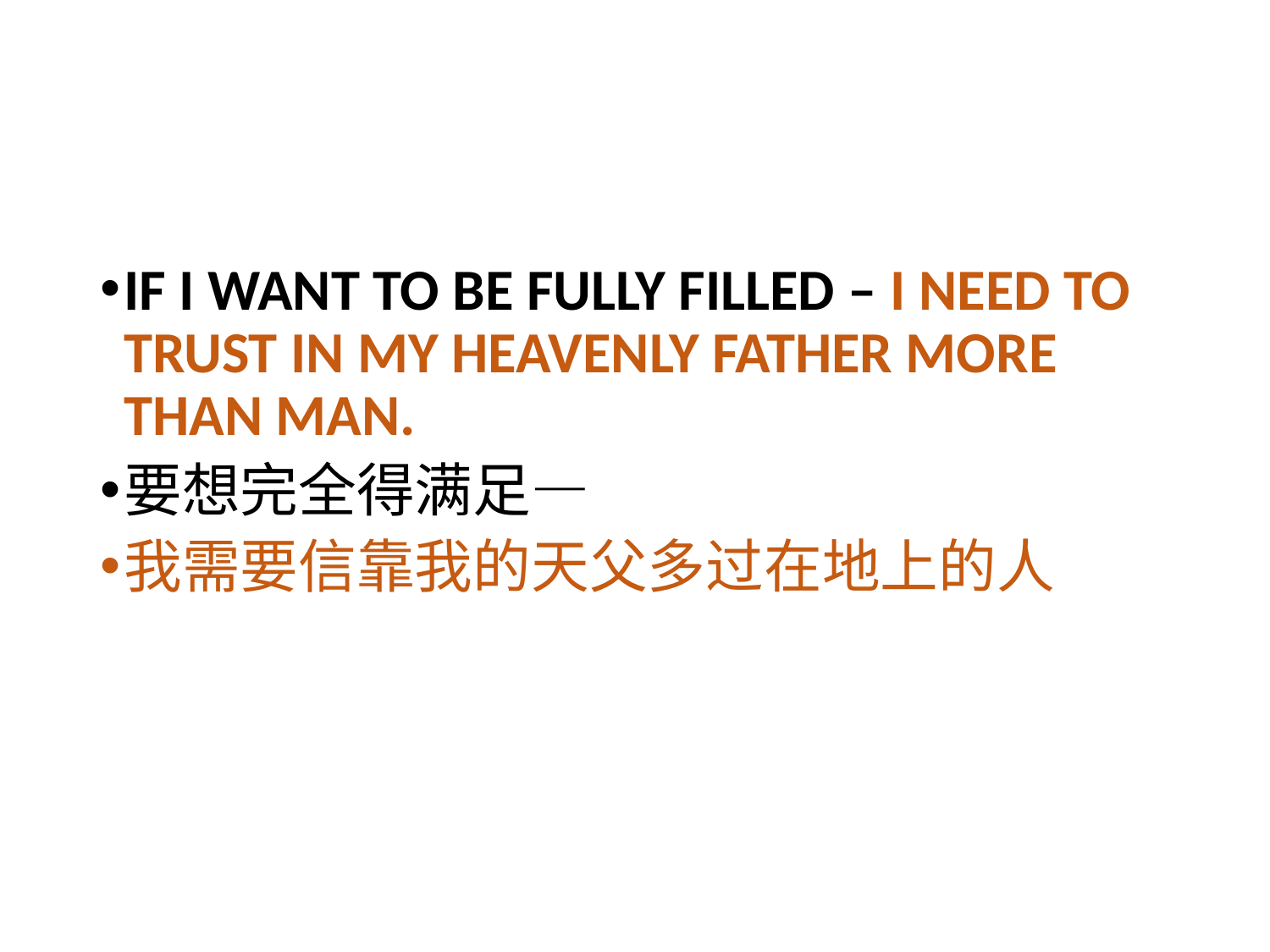

#
IF I WANT TO BE FULLY FILLED – I NEED TO TRUST IN MY HEAVENLY FATHER MORE THAN MAN.
要想完全得满足—
我需要信靠我的天父多过在地上的人